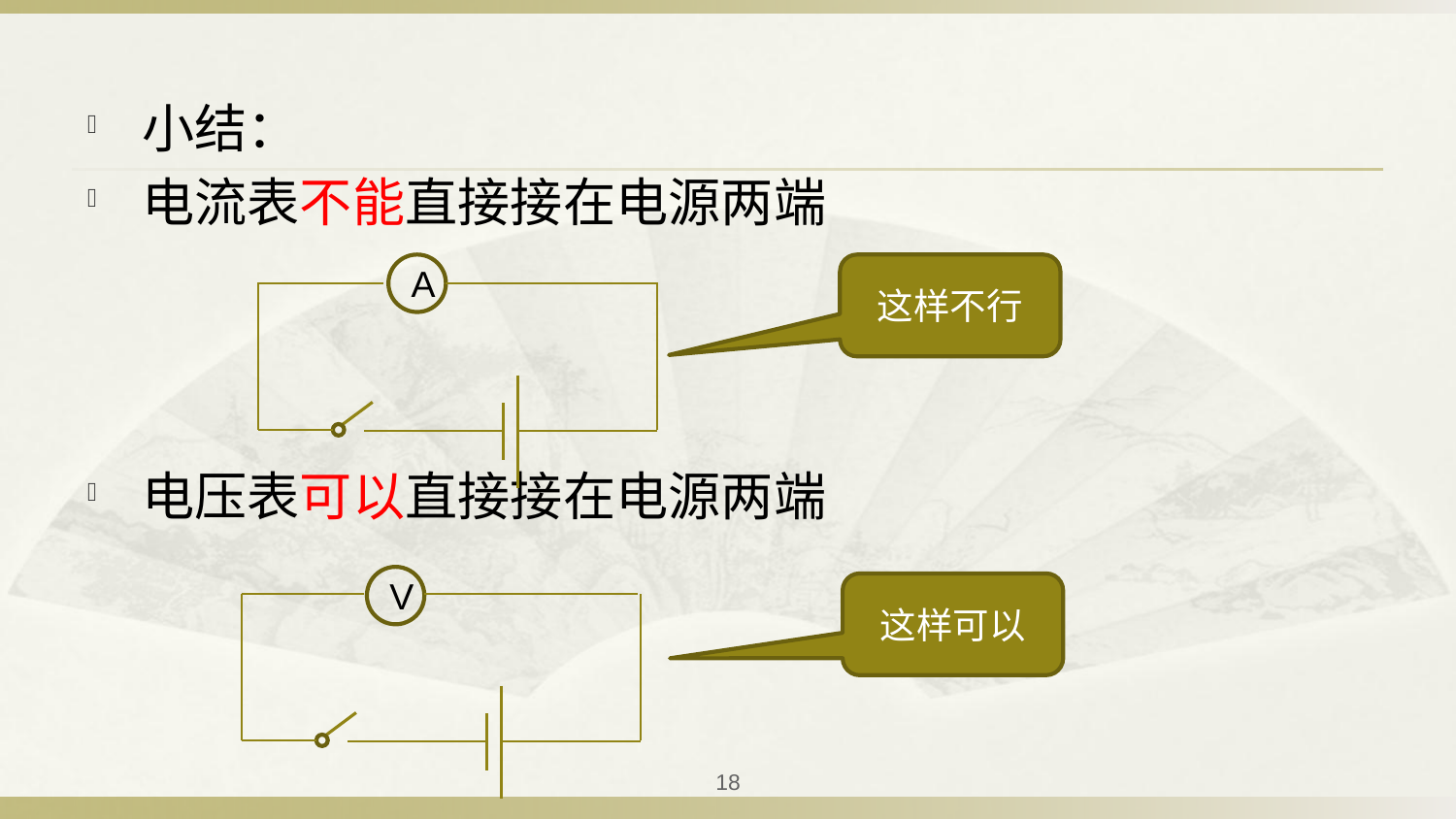

小结：
电流表不能直接接在电源两端

电压表可以直接接在电源两端
这样不行
A

V

这样可以
18